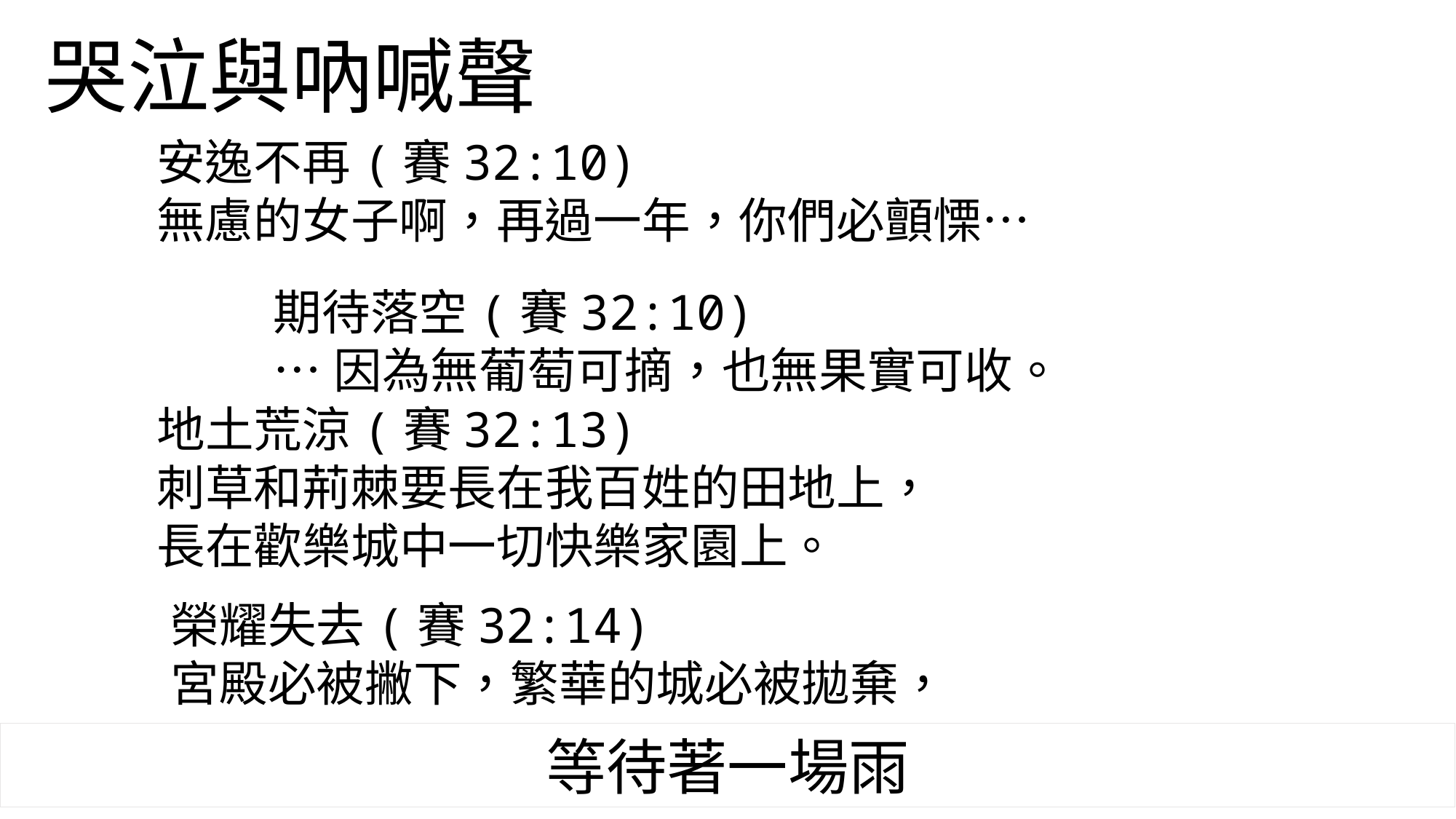

哭泣與吶喊聲
安逸不再(賽32:10)
無慮的女子啊，再過一年，你們必顫慄…
期待落空(賽32:10)
…因為無葡萄可摘，也無果實可收。
地土荒涼(賽32:13)
刺草和荊棘要長在我百姓的田地上，
長在歡樂城中一切快樂家園上。
榮耀失去(賽32:14)
宮殿必被撇下，繁華的城必被拋棄，
等待著一場雨